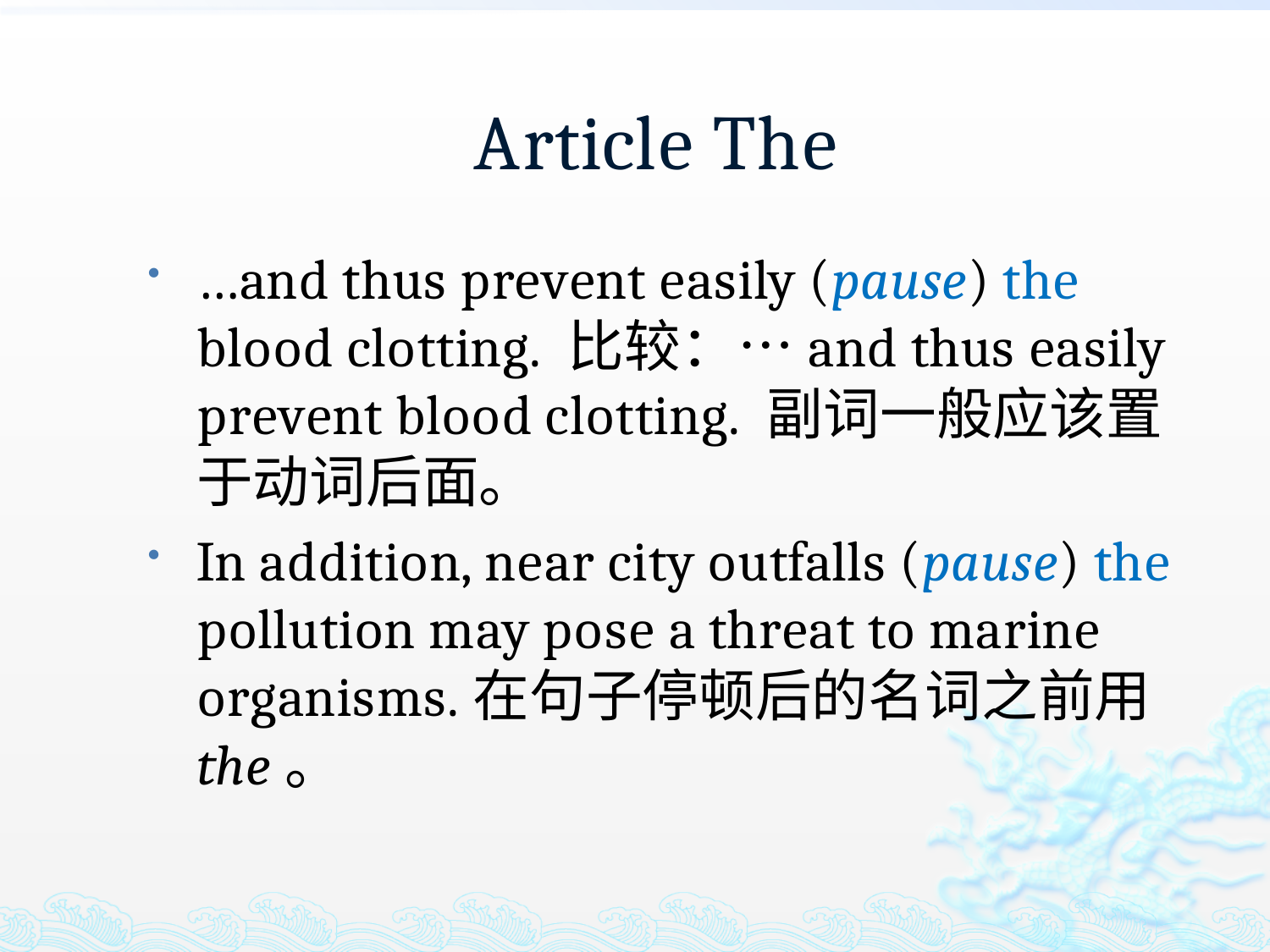

Article The
…and thus prevent easily (pause) the blood clotting. 比较：…and thus easily prevent blood clotting. 副词一般应该置于动词后面。
In addition, near city outfalls (pause) the pollution may pose a threat to marine organisms.在句子停顿后的名词之前用the。